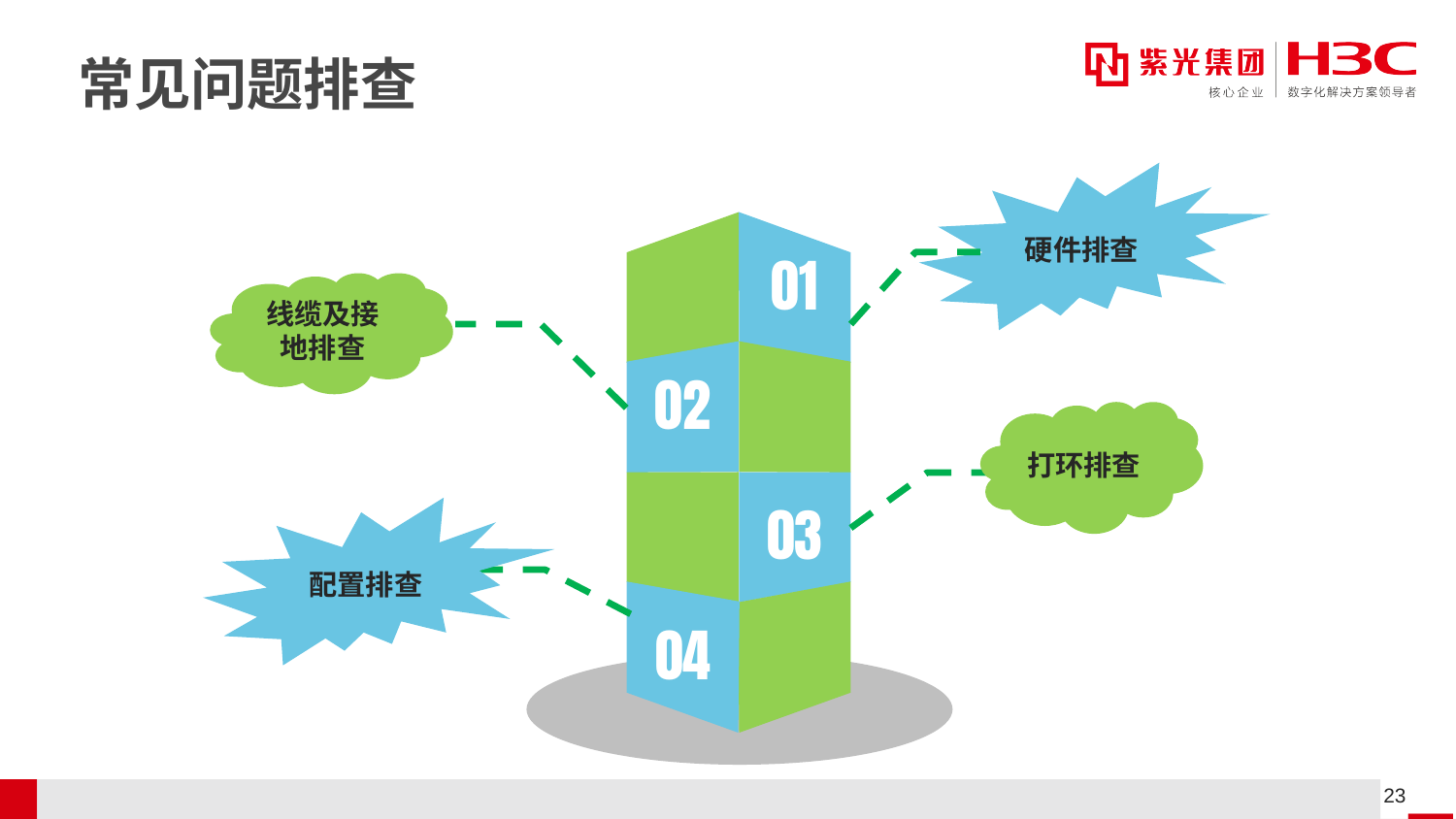

# 常见问题排查
硬件排查
01

02

03
04

线缆及接地排查

打环排查

配置排查